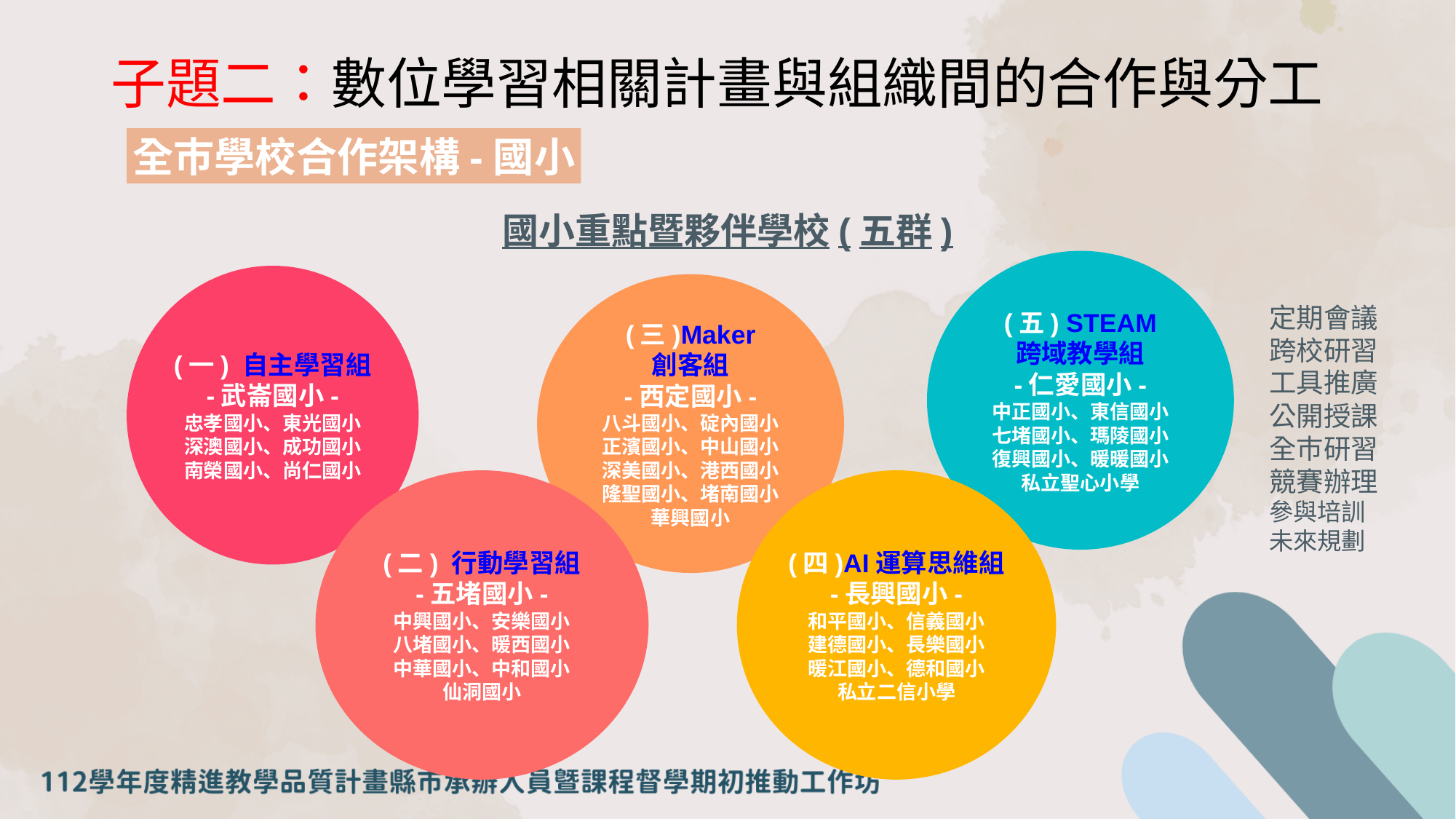

# 子題二：數位學習相關計畫與組織間的合作與分工
全巿學校合作架構-國小
國小重點暨夥伴學校(五群)
(五) STEAM
跨域教學組
-仁愛國小-
中正國小、東信國小
七堵國小、瑪陵國小
復興國小、暖暖國小
私立聖心小學
(一) 自主學習組
-武崙國小-
忠孝國小、東光國小
深澳國小、成功國小
南榮國小、尚仁國小
(三)Maker
創客組
-西定國小-
八斗國小、碇內國小
正濱國小、中山國小
深美國小、港西國小
隆聖國小、堵南國小
華興國小
(二) 行動學習組
-五堵國小-
中興國小、安樂國小
八堵國小、暖西國小
中華國小、中和國小
仙洞國小
(四)AI運算思維組
-長興國小-
和平國小、信義國小
建德國小、長樂國小
暖江國小、德和國小
私立二信小學
定期會議
跨校研習
工具推廣
公開授課
全巿研習
競賽辦理
參與培訓
未來規劃